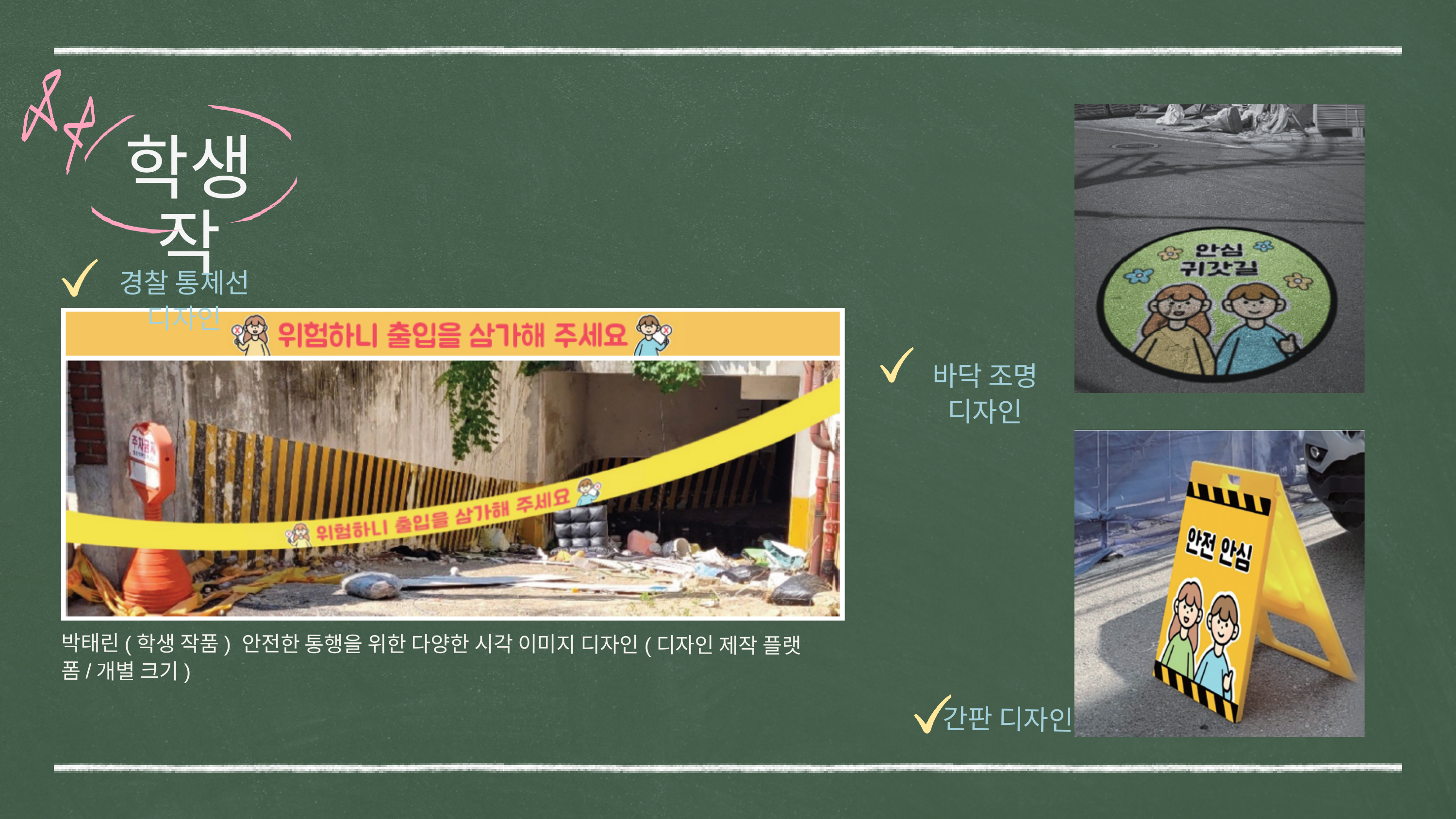

학생작

경찰 통제선 디자인

바닥 조명 디자인

박태린(학생 작품) 안전한 통행을 위한 다양한 시각 이미지 디자인(디자인 제작 플랫폼/개별 크기)

간판 디자인